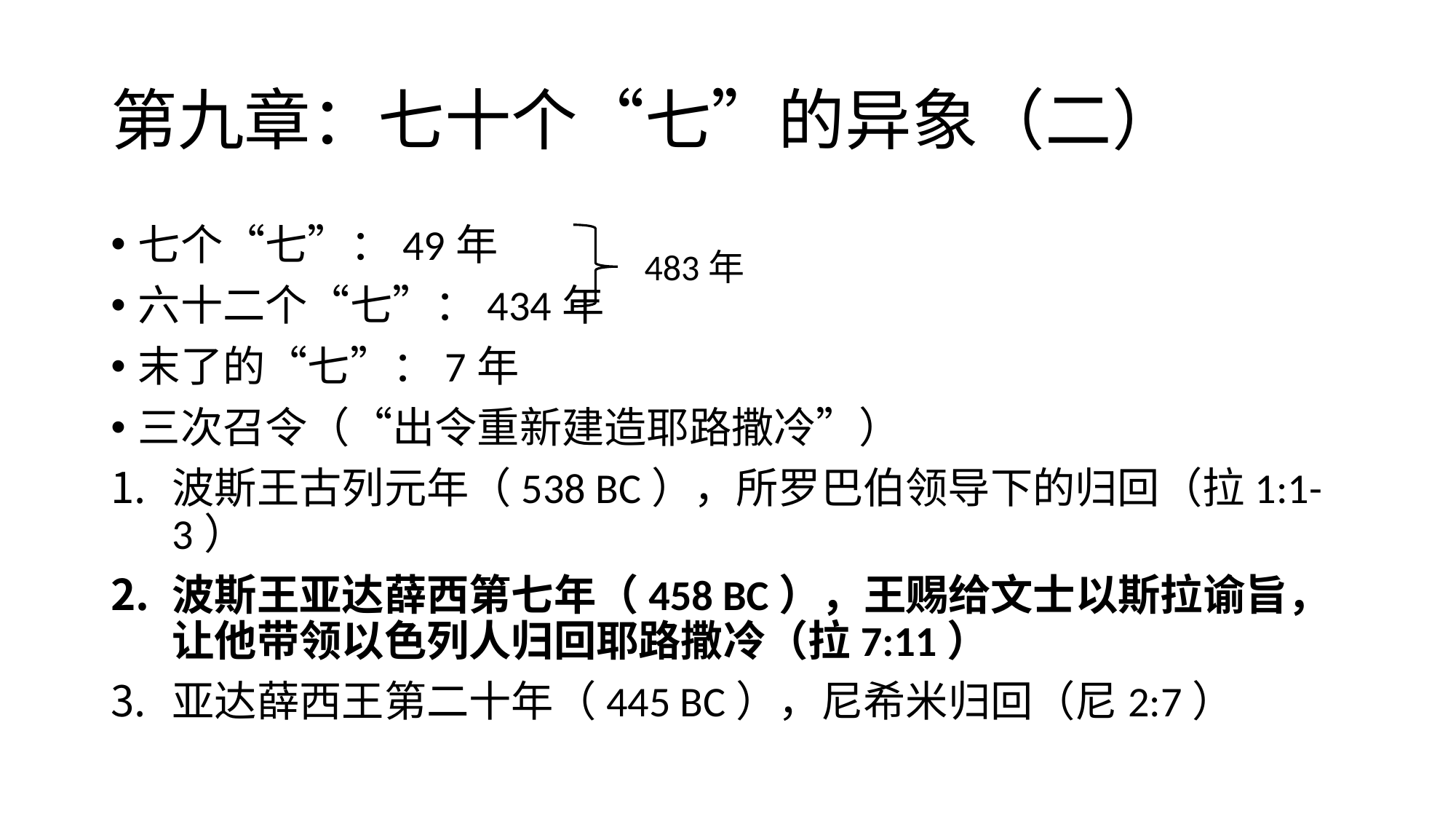

# 第九章：七十个“七”的异象（二）
七个“七”：49年
六十二个“七”：434年
末了的“七”：7年
三次召令（“出令重新建造耶路撒冷”）
波斯王古列元年（538 BC），所罗巴伯领导下的归回（拉1:1-3）
波斯王亚达薛西第七年（458 BC），王赐给文士以斯拉谕旨，让他带领以色列人归回耶路撒冷（拉7:11）
亚达薛西王第二十年（445 BC），尼希米归回（尼2:7）

483年